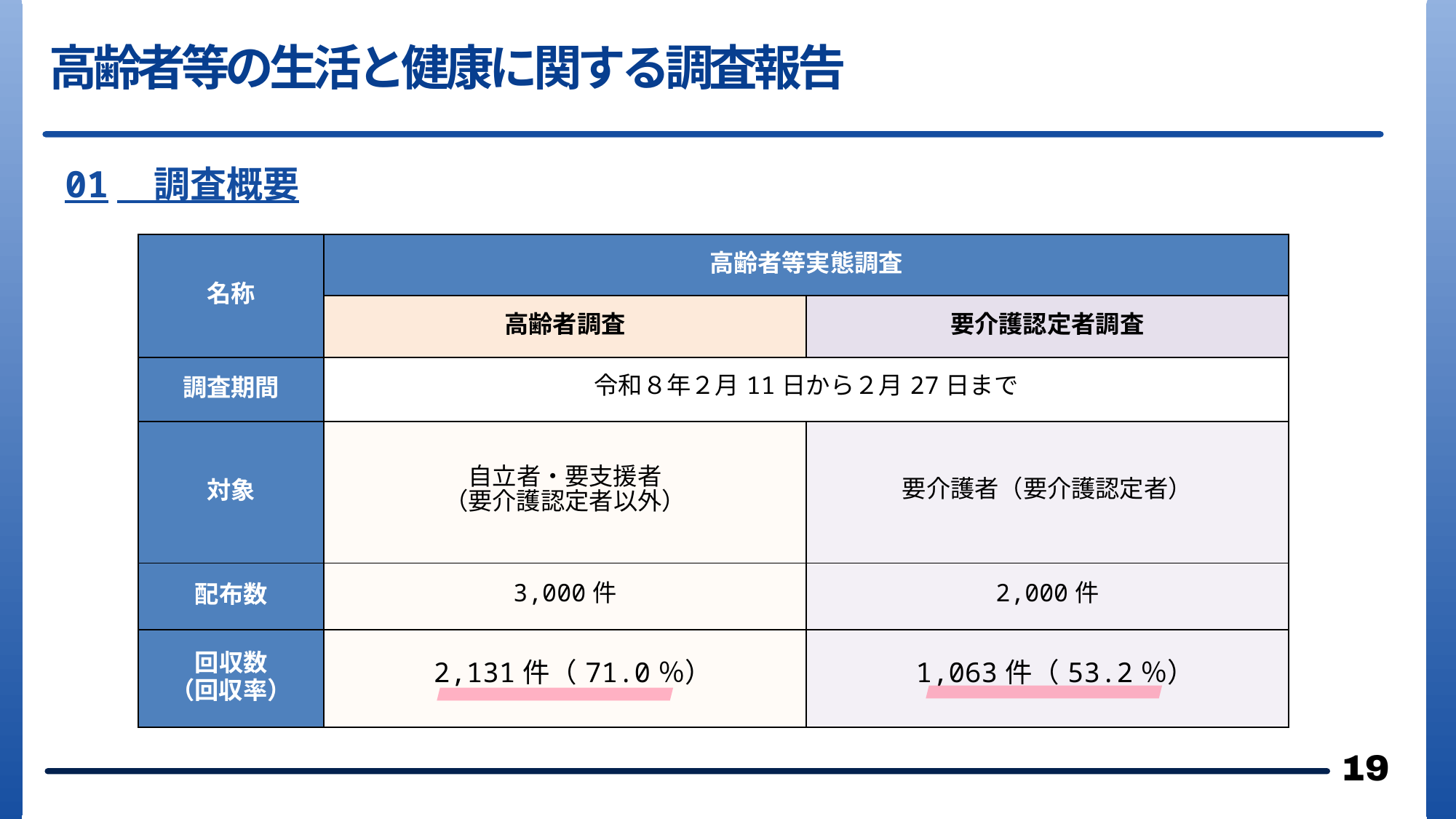

高齢者等の生活と健康に関する調査報告

01　調査概要
| 名称 | 高齢者等実態調査 |  |
| --- | --- | --- |
|  | 高齢者調査 | 要介護認定者調査 |
| 調査期間 | 令和８年２月11日から２月27日まで |  |
| 対象 | 自立者・要支援者 （要介護認定者以外） | 要介護者（要介護認定者） |
| 配布数 | 3,000件 | 2,000件 |
| 回収数 （回収率） | 2,131件（71.0％） | 1,063件（53.2％） |

19